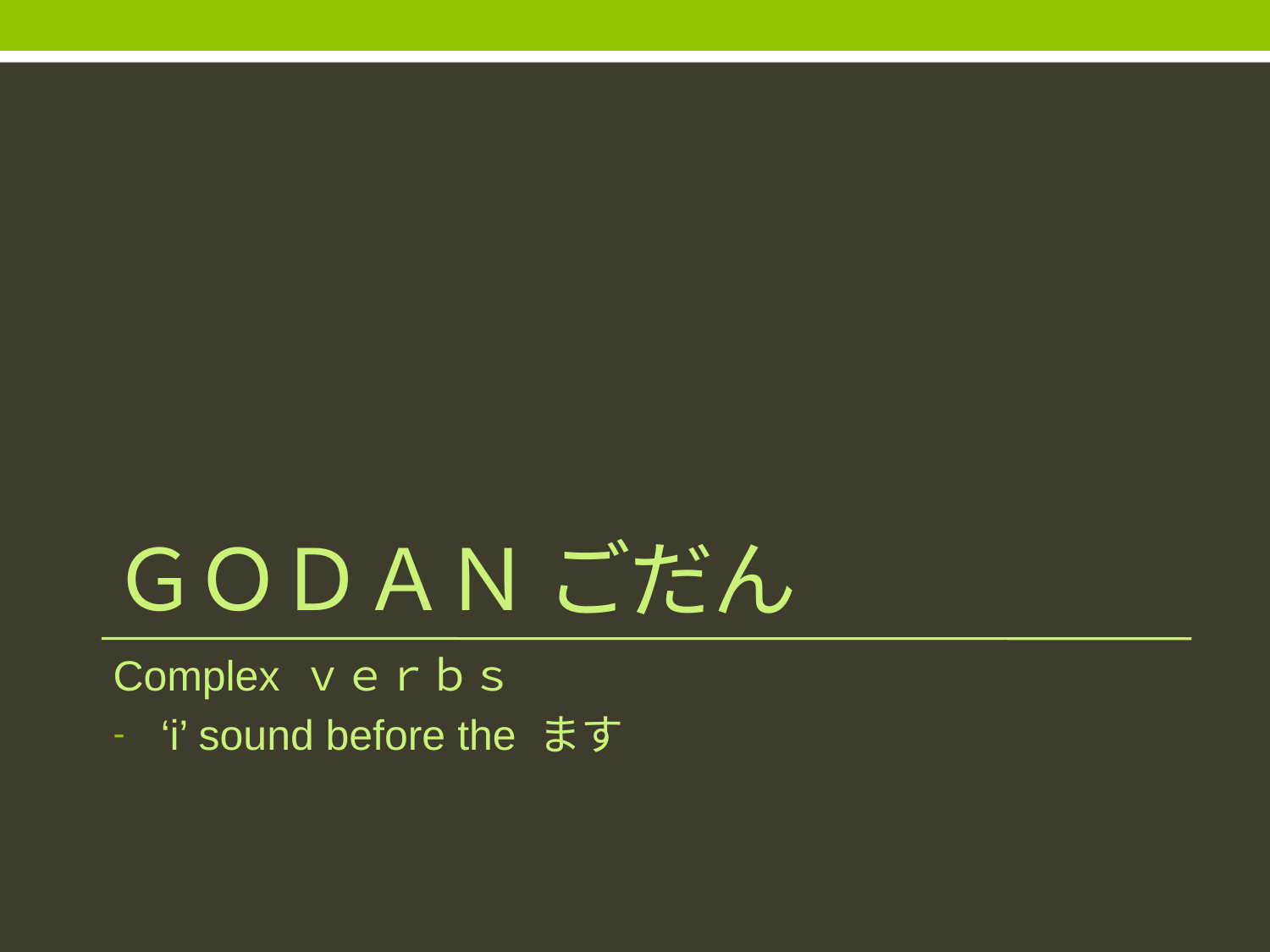

# ＧＯＤＡＮ ごだん
Complex ｖｅｒｂｓ
‘i’ sound before the ます